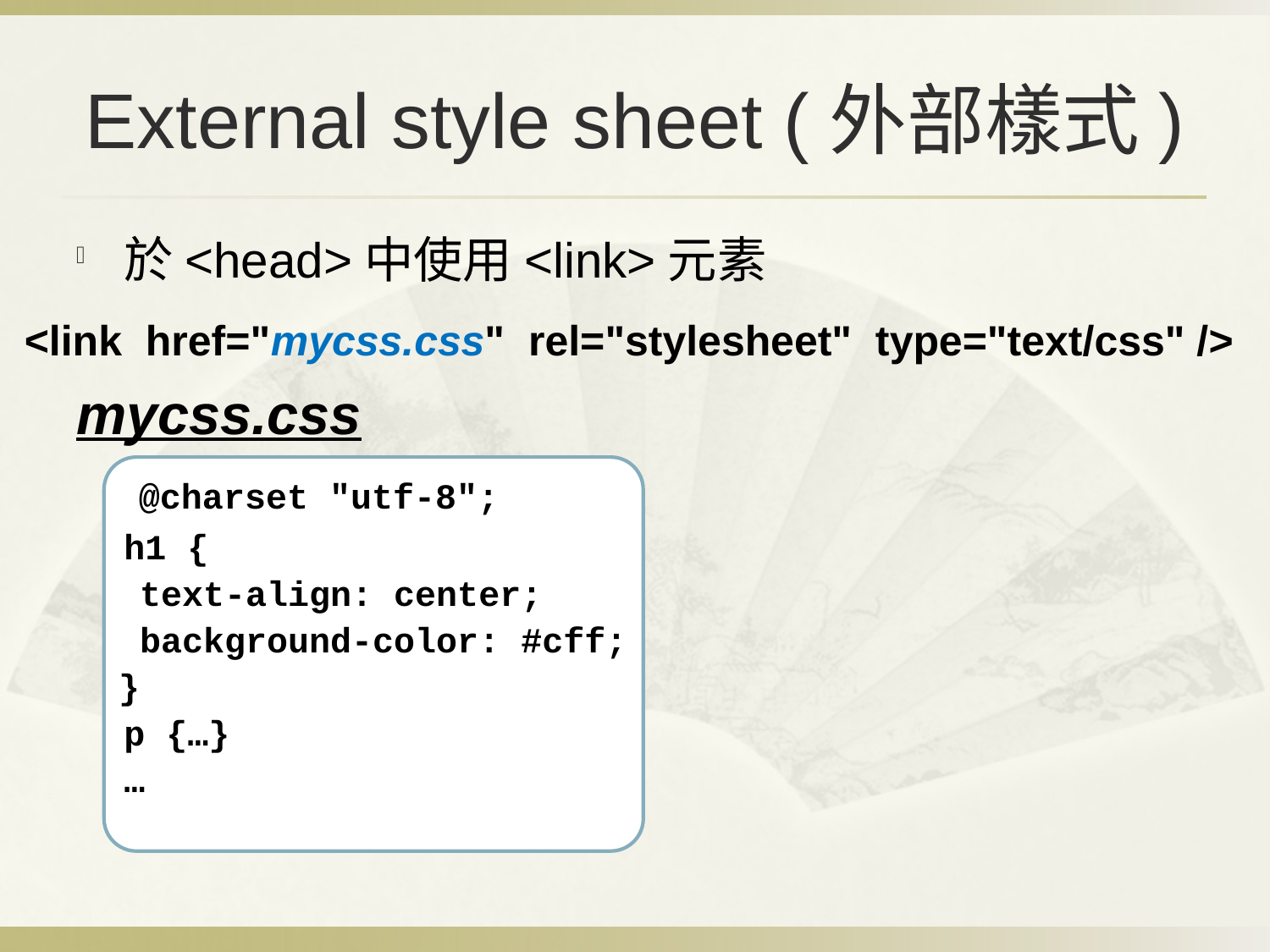

# External style sheet (外部樣式)
於<head>中使用<link>元素

mycss.css
    @charset "utf-8";
	h1 {
   text-align: center;
   background-color: #cff;
  }
p {…}
…
<link  href="mycss.css"  rel="stylesheet"  type="text/css" />